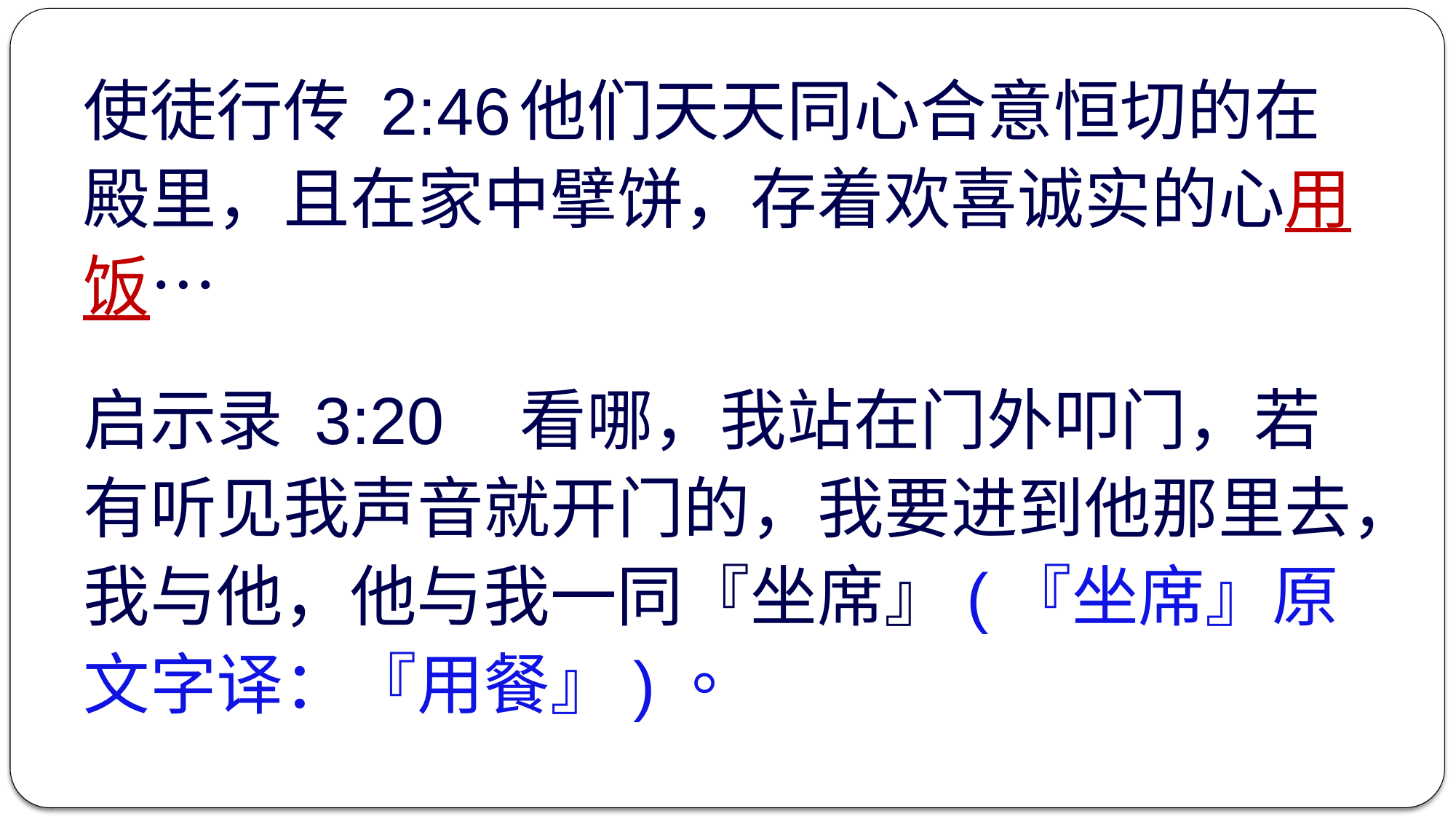

使徒行传 2:46	他们天天同心合意恒切的在殿里，且在家中擘饼，存着欢喜诚实的心用饭…
启示录 3:20	看哪，我站在门外叩门，若有听见我声音就开门的，我要进到他那里去，我与他，他与我一同『坐席』(『坐席』原文字译：『用餐』)。